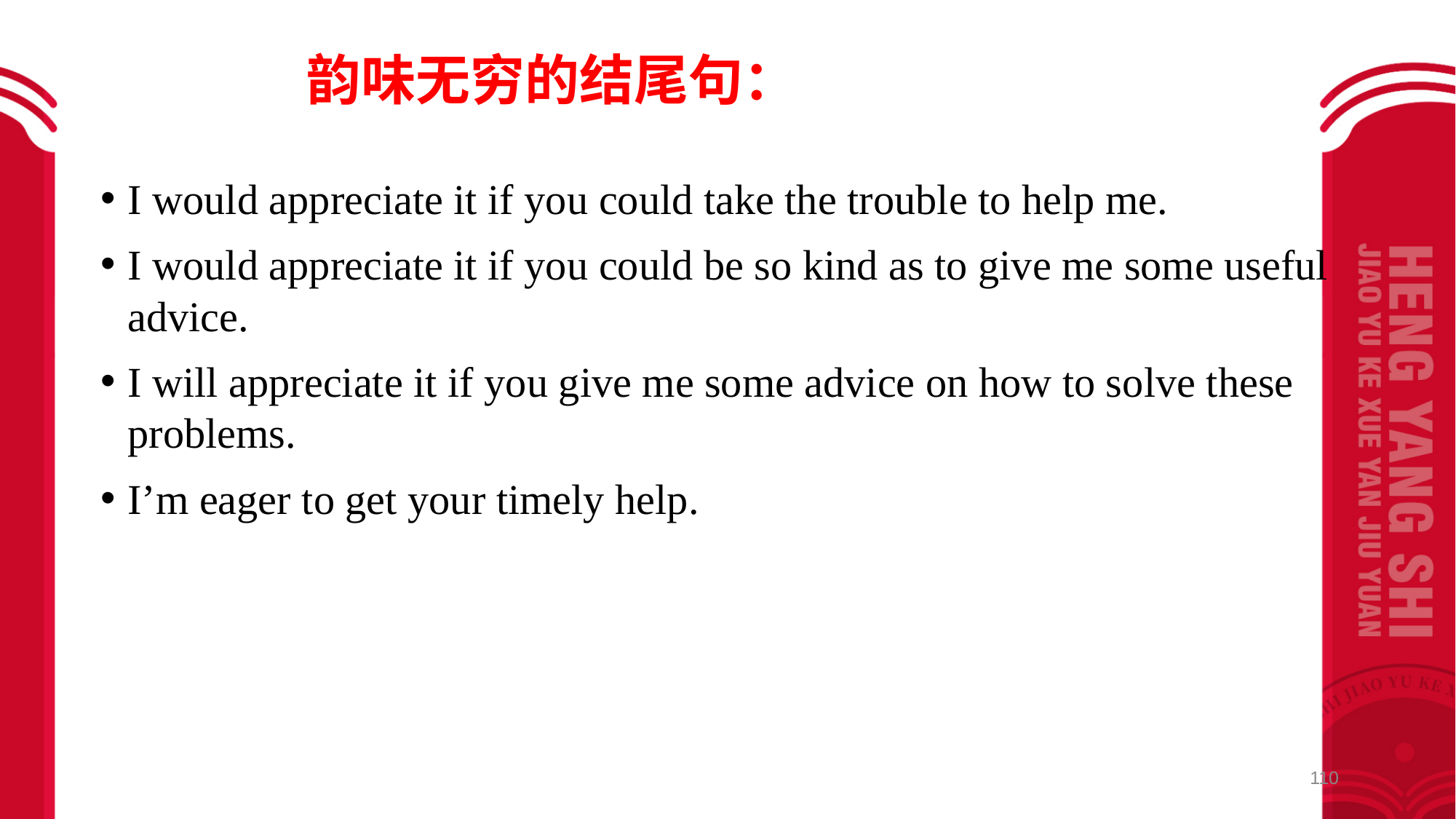

韵味无穷的结尾句：
I would appreciate it if you could take the trouble to help me.
I would appreciate it if you could be so kind as to give me some useful advice.
I will appreciate it if you give me some advice on how to solve these problems.
I’m eager to get your timely help.
110